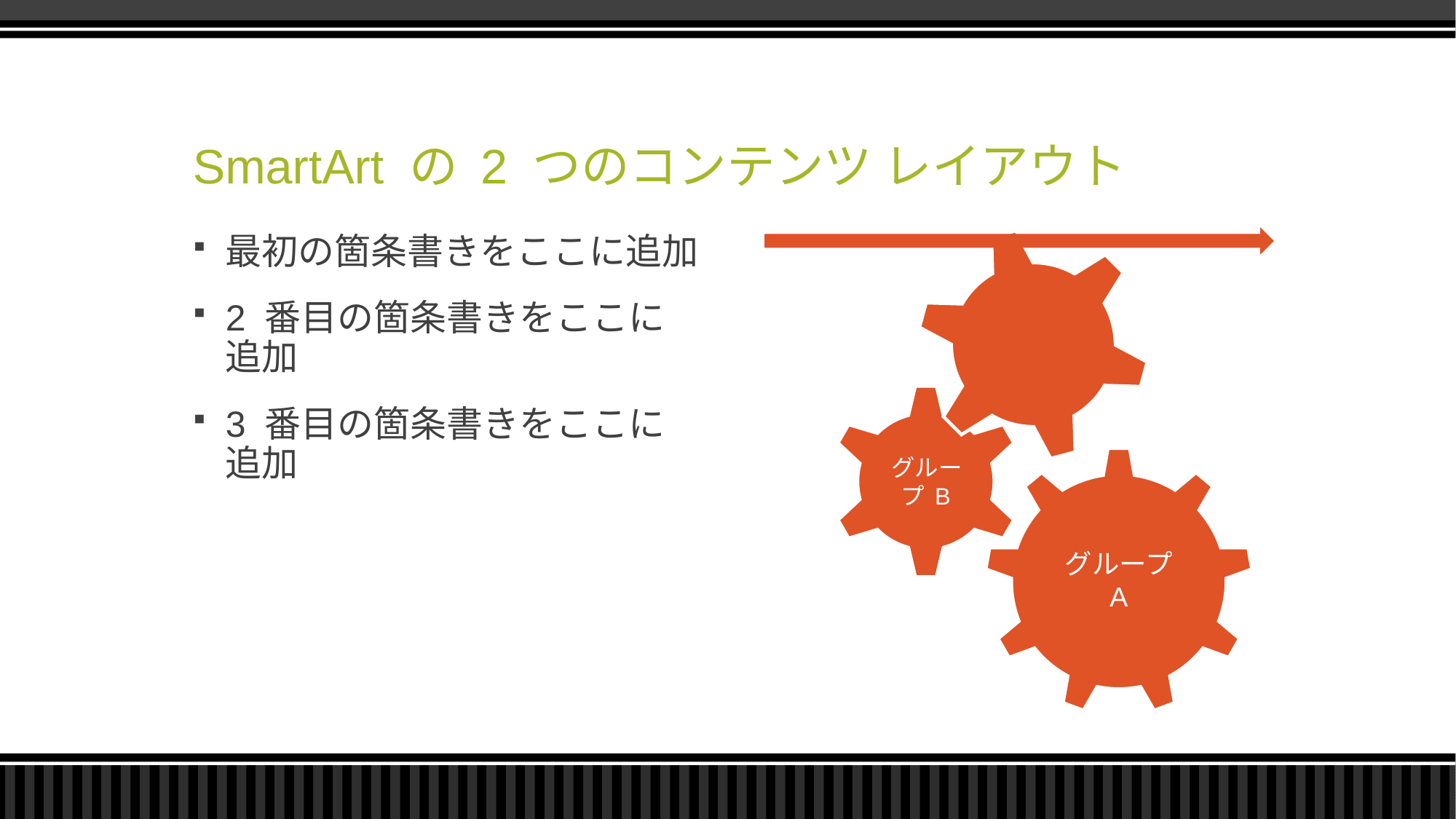

# SmartArt の 2 つのコンテンツ レイアウト
最初の箇条書きをここに追加
2 番目の箇条書きをここに追加
3 番目の箇条書きをここに追加
グループ A
グループ B
グループ C